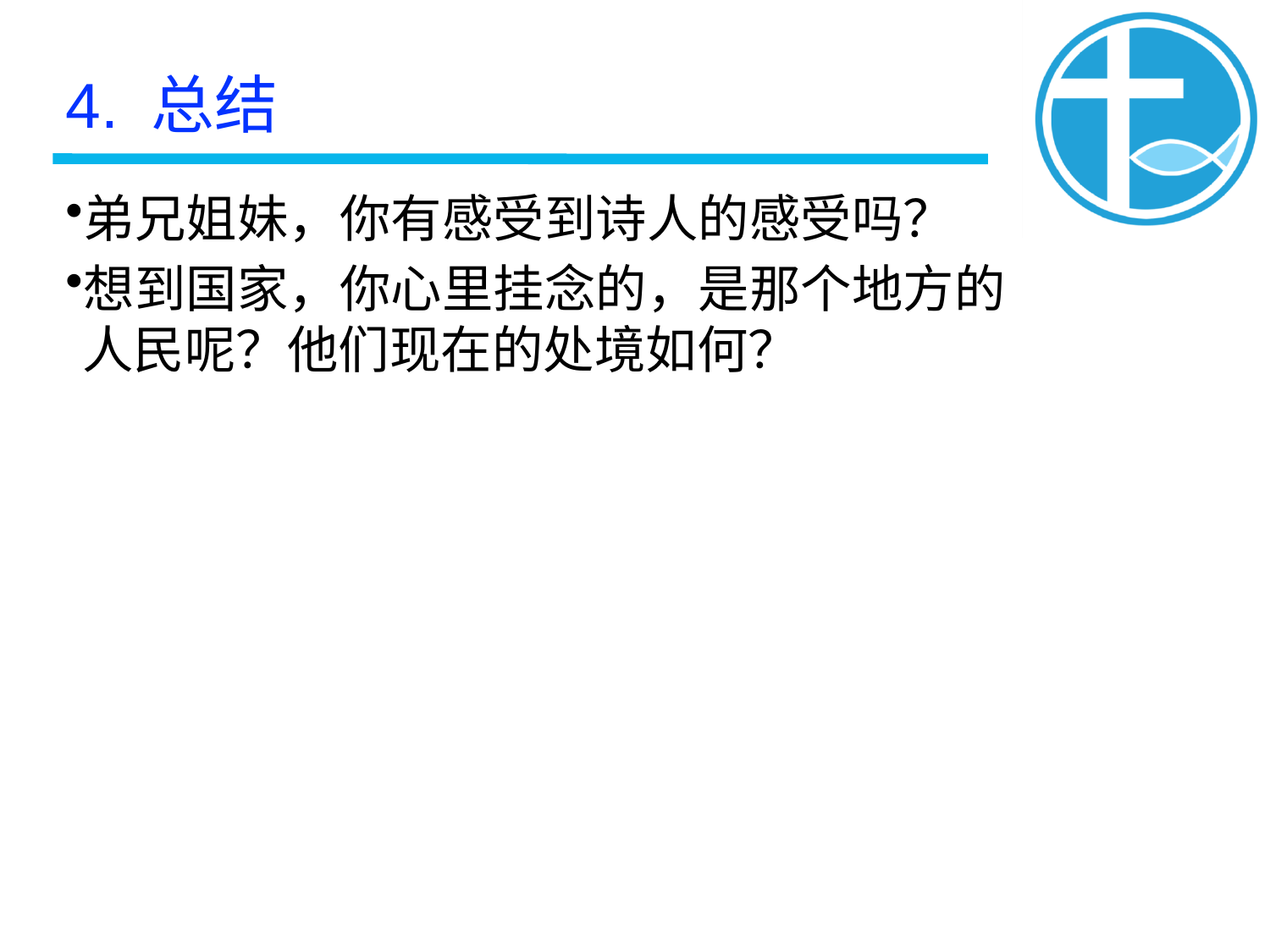

4. 总结
弟兄姐妹，你有感受到诗人的感受吗？
想到国家，你心里挂念的，是那个地方的人民呢？他们现在的处境如何？